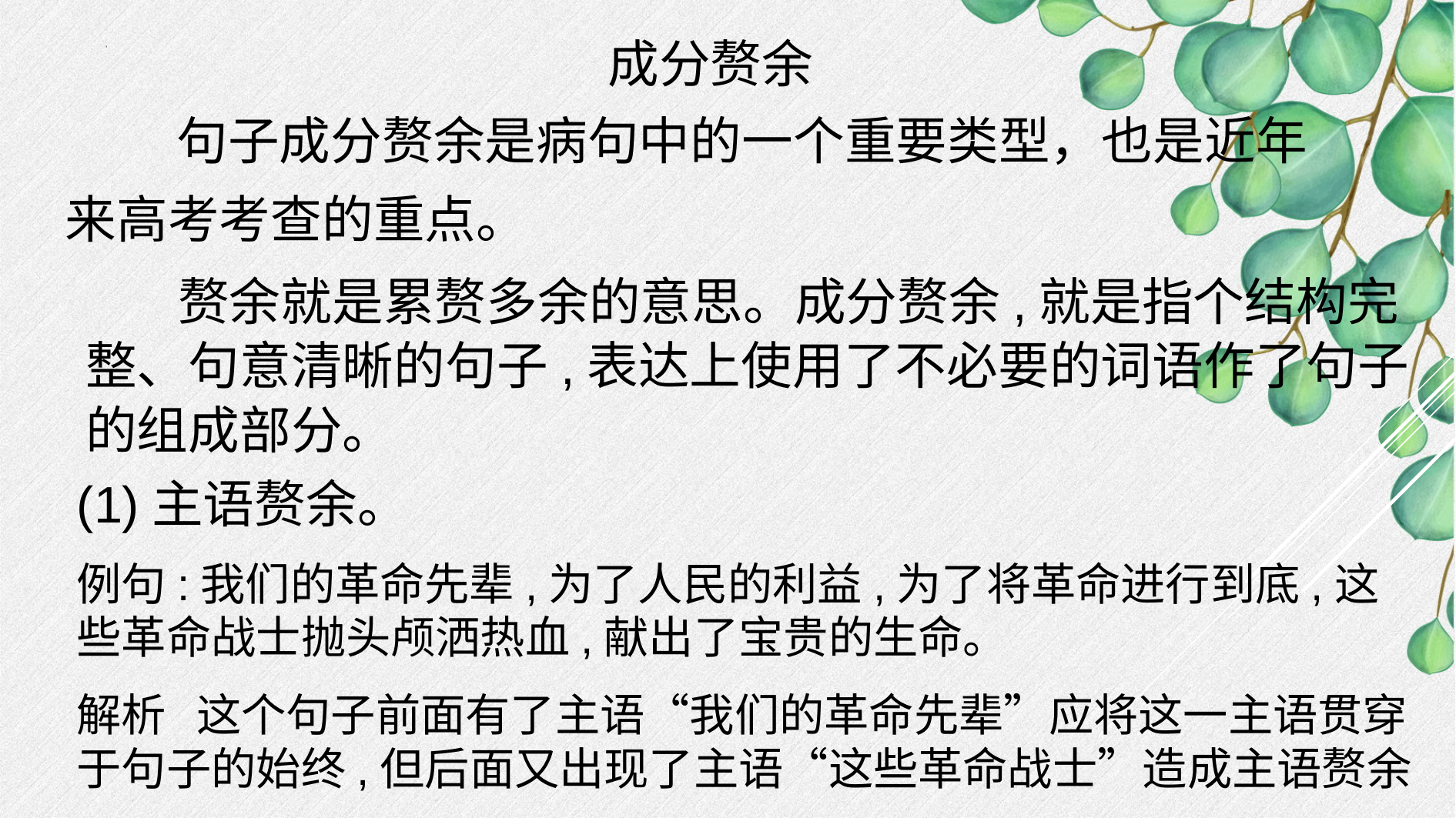

成分赘余
        句子成分赘余是病句中的一个重要类型，也是近年来高考考查的重点。
        赘余就是累赘多余的意思。成分赘余,就是指个结构完整、句意清晰的句子,表达上使用了不必要的词语作了句子的组成部分。
(1)主语赘余。
例句:我们的革命先辈,为了人民的利益,为了将革命进行到底,这些革命战士抛头颅洒热血,献出了宝贵的生命。
解析   这个句子前面有了主语“我们的革命先辈”应将这一主语贯穿于句子的始终,但后面又出现了主语“这些革命战士”造成主语赘余